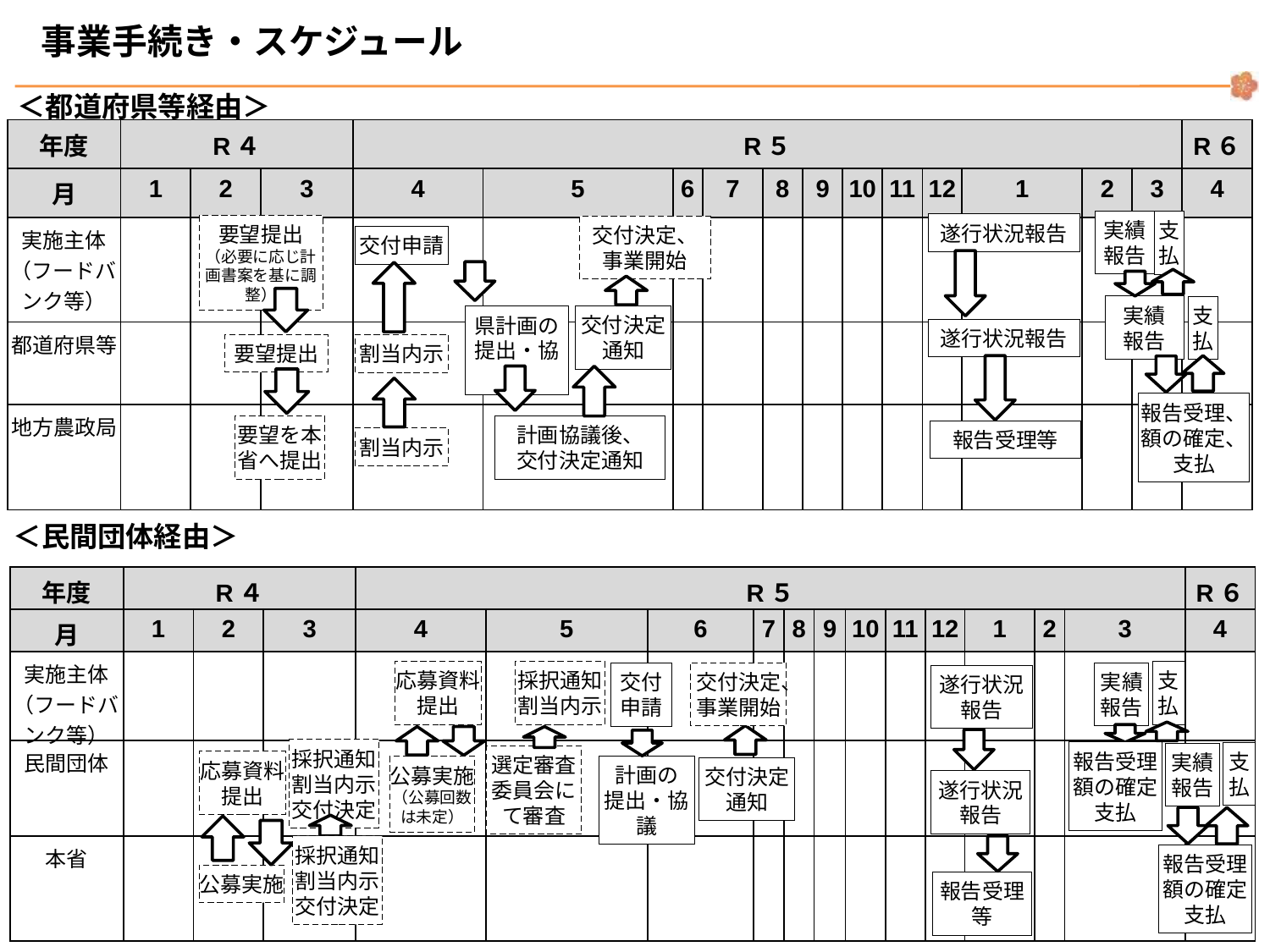

# 事業手続き・スケジュール
＜都道府県等経由＞
| 年度 | R４ |  |  | R５ |  |  |  |  |  |  |  |  |  |  |  | R６ |
| --- | --- | --- | --- | --- | --- | --- | --- | --- | --- | --- | --- | --- | --- | --- | --- | --- |
| 月 | 1 | 2 | 3 | 4 | 5 | 6 | 7 | 8 | 9 | 10 | 11 | 12 | 1 | 2 | 3 | 4 |
| 実施主体 （フードバンク等） |  |  |  |  |  |  |  |  |  |  |  |  |  |  |  |  |
| 都道府県等 |  |  |  |  |  |  |  |  |  |  |  |  |  |  |  |  |
| 地方農政局 |  |  |  |  |  |  |  |  |  |  |  |  |  |  |  |  |
実績
報告
支
払
遂行状況報告
要望提出
（必要に応じ計画書案を基に調整）
交付決定、
事業開始
交付申請

実績
報告
県計画の
提出・協議
交付決定
通知
遂行状況報告
要望提出
割当内示

報告受理、
額の確定、支払
要望を本省へ提出
計画協議後、
交付決定通知
報告受理等
割当内示
支
払

＜民間団体経由＞
| 年度 | R４ |  |  | R５ |  |  |  |  |  |  |  |  |  |  |  | R６ |
| --- | --- | --- | --- | --- | --- | --- | --- | --- | --- | --- | --- | --- | --- | --- | --- | --- |
| 月 | 1 | 2 | 3 | 4 | 5 | 6 | 7 | 8 | 9 | 10 | 11 | 12 | 1 | 2 | 3 | 4 |
| 実施主体 （フードバンク等） |  |  |  |  |  |  |  |  |  |  |  |  |  |  |  |  |
| 民間団体 |  |  |  |  |  |  |  |  |  |  |  |  |  |  |  |  |
| 本省 |  |  |  |  |  |  |  |  |  |  |  |  |  |  |  |  |
支
払
実績
報告
遂行状況
報告

採択通知
割当内示
交付決定
実績
報告
選定審査委員会にて審査
応募資料
提出
遂行状況
報告

報告受理
額の確定
支払
公募実施
報告受理
等
応募資料
提出
採択通知
割当内示
交付決定、
事業開始
交付
申請

報告受理
額の確定支払
支
払
計画の
提出・協議
公募実施
（公募回数は未定）
交付決定
通知

採択通知
割当内示
交付決定